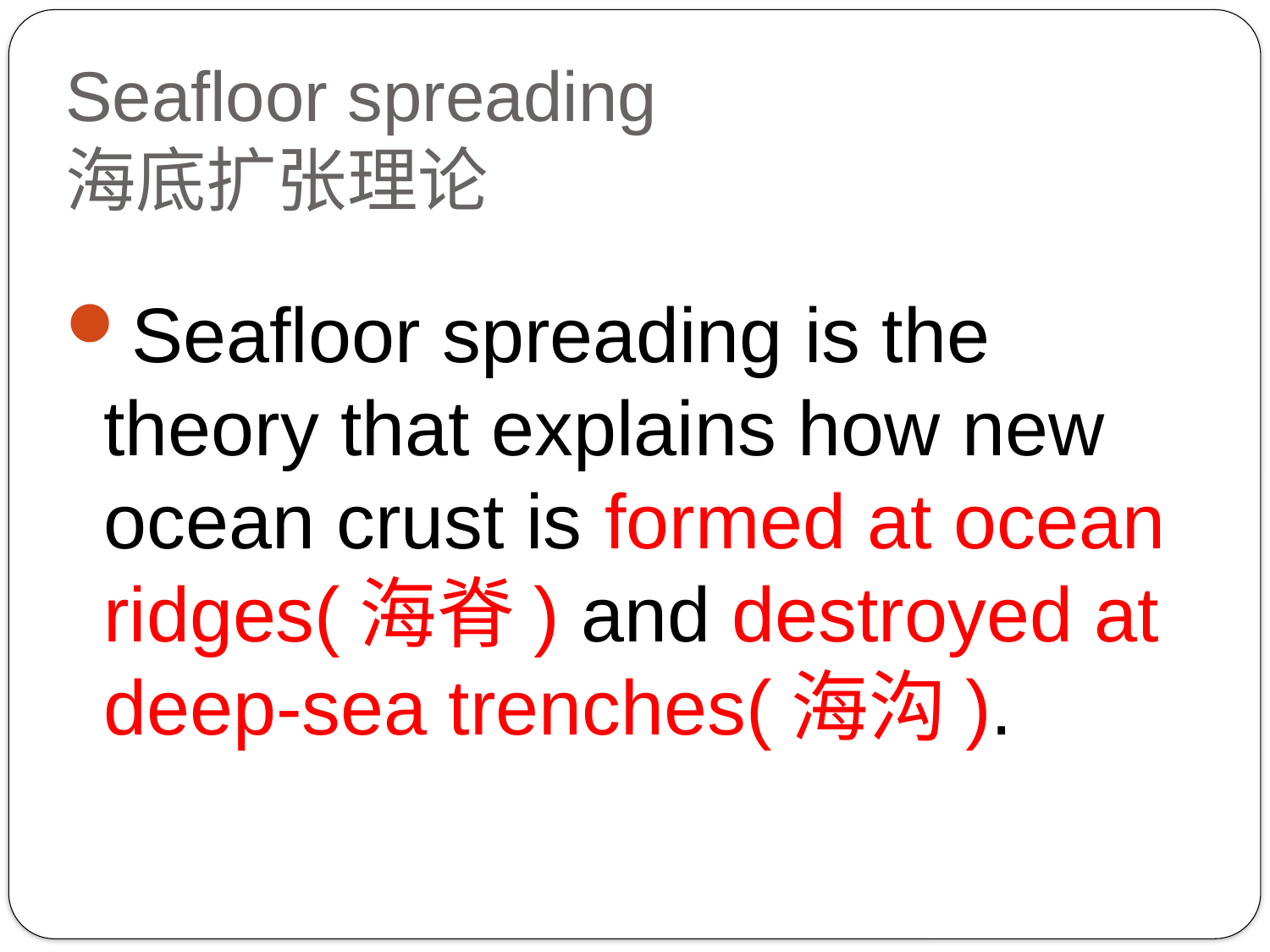

# Seafloor spreading 海底扩张理论

Seafloor spreading is the theory that explains how new ocean crust is formed at ocean ridges(海脊) and destroyed at deep-sea trenches(海沟).